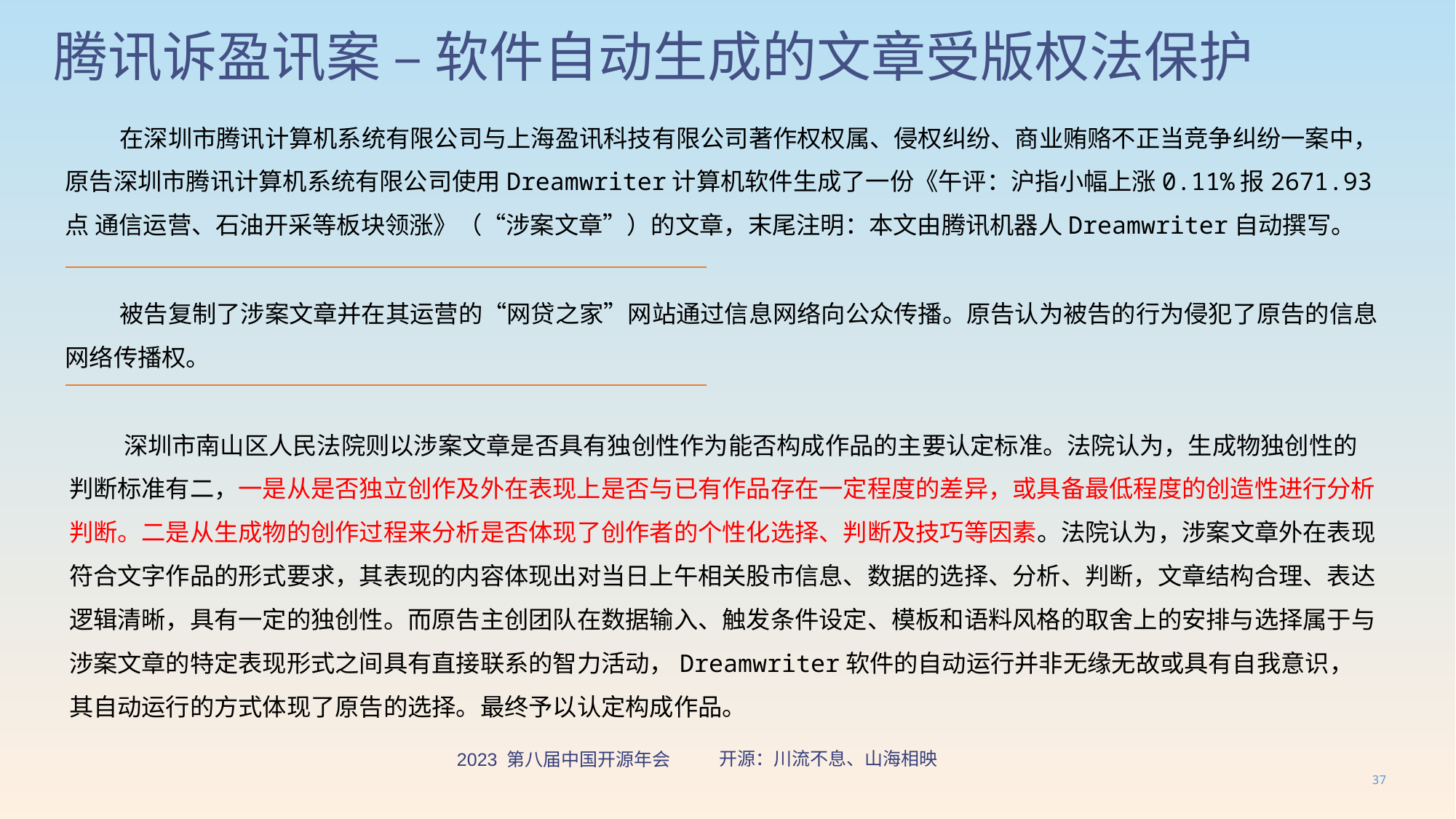

# 腾讯诉盈讯案 – 软件自动生成的文章受版权法保护
在深圳市腾讯计算机系统有限公司与上海盈讯科技有限公司著作权权属、侵权纠纷、商业贿赂不正当竞争纠纷一案中，原告深圳市腾讯计算机系统有限公司使用Dreamwriter计算机软件生成了一份《午评：沪指小幅上涨0.11%报2671.93点 通信运营、石油开采等板块领涨》（“涉案文章”）的文章，末尾注明：本文由腾讯机器人Dreamwriter自动撰写。
被告复制了涉案文章并在其运营的“网贷之家”网站通过信息网络向公众传播。原告认为被告的行为侵犯了原告的信息网络传播权。
深圳市南山区人民法院则以涉案文章是否具有独创性作为能否构成作品的主要认定标准。法院认为，生成物独创性的判断标准有二，一是从是否独立创作及外在表现上是否与已有作品存在一定程度的差异，或具备最低程度的创造性进行分析判断。二是从生成物的创作过程来分析是否体现了创作者的个性化选择、判断及技巧等因素。法院认为，涉案文章外在表现符合文字作品的形式要求，其表现的内容体现出对当日上午相关股市信息、数据的选择、分析、判断，文章结构合理、表达逻辑清晰，具有一定的独创性。而原告主创团队在数据输入、触发条件设定、模板和语料风格的取舍上的安排与选择属于与涉案文章的特定表现形式之间具有直接联系的智力活动，Dreamwriter软件的自动运行并非无缘无故或具有自我意识，其自动运行的方式体现了原告的选择。最终予以认定构成作品。
37